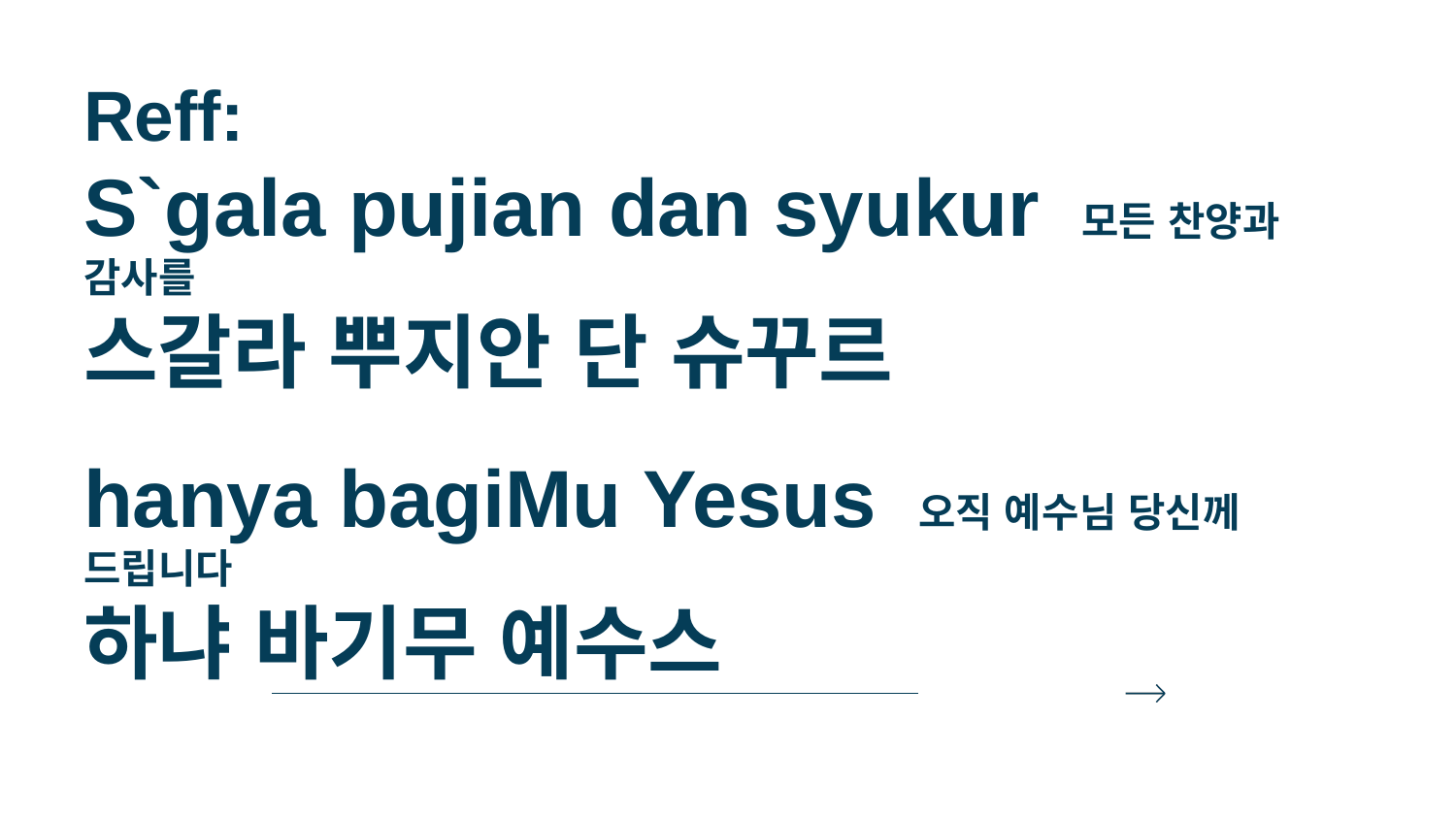

Reff:
S`gala pujian dan syukur 모든 찬양과 감사를
스갈라 뿌지안 단 슈꾸르

hanya bagiMu Yesus 오직 예수님 당신께 드립니다
하냐 바기무 예수스